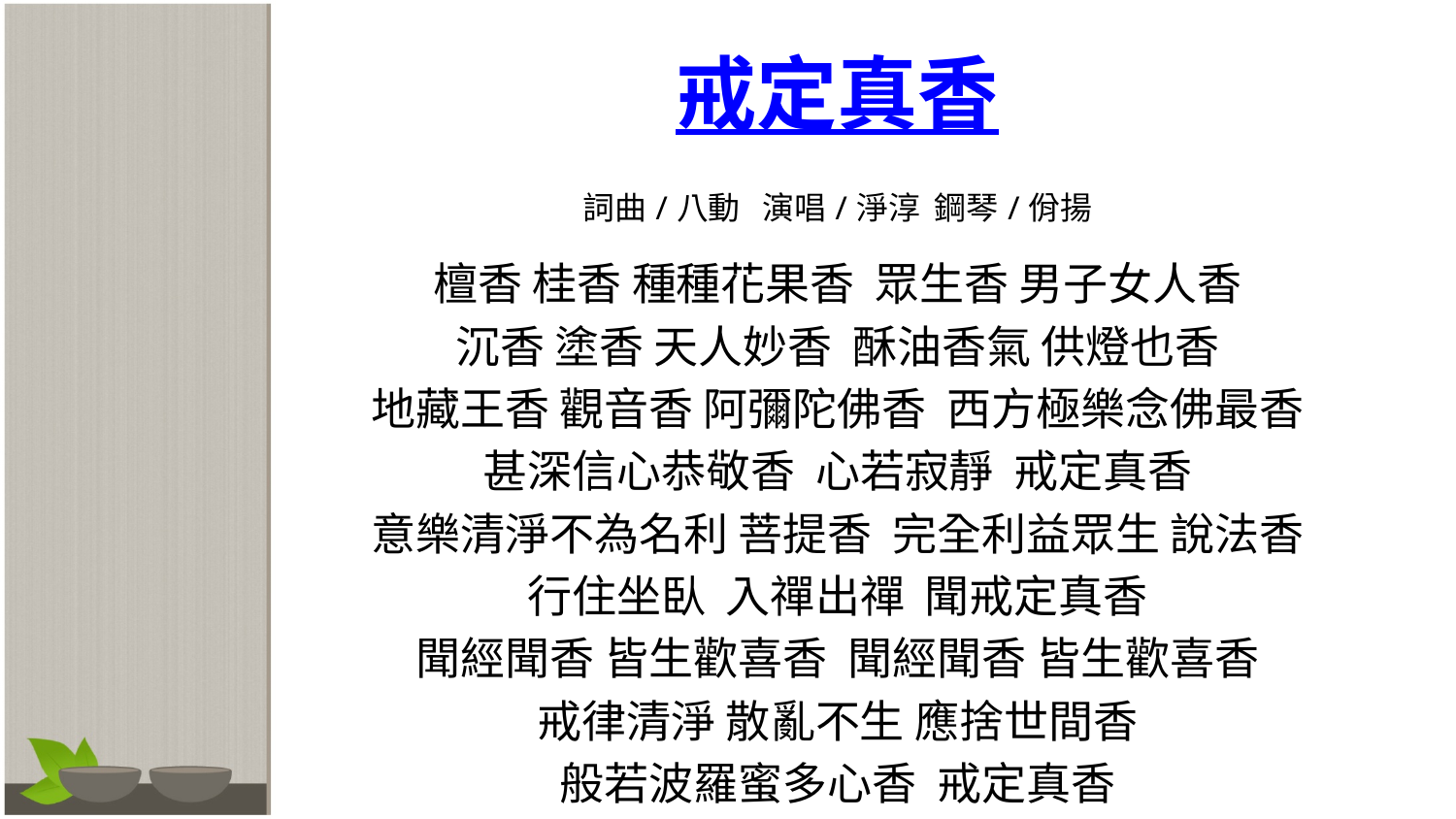

# 戒定真香
詞曲/八動   演唱/淨淳  鋼琴/佾揚

檀香 桂香 種種花果香  眾生香 男子女人香
沉香 塗香 天人妙香  酥油香氣 供燈也香
地藏王香 觀音香 阿彌陀佛香  西方極樂念佛最香
甚深信心恭敬香  心若寂靜  戒定真香
意樂清淨不為名利 菩提香  完全利益眾生 說法香
行住坐臥  入禪出禪  聞戒定真香
聞經聞香 皆生歡喜香  聞經聞香 皆生歡喜香
戒律清淨 散亂不生 應捨世間香
般若波羅蜜多心香  戒定真香